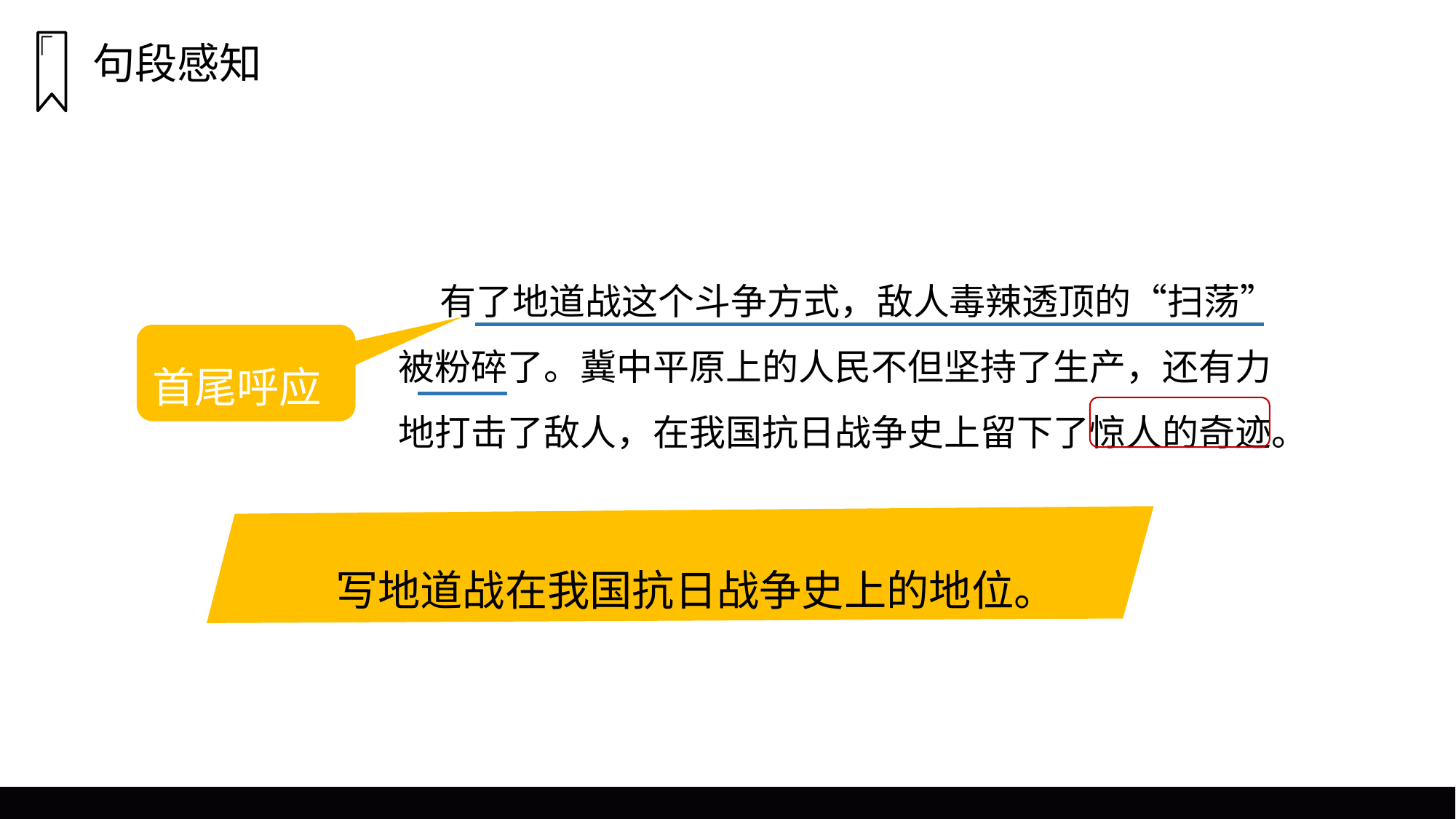

句段感知
    有了地道战这个斗争方式，敌人毒辣透顶的“扫荡”被粉碎了。冀中平原上的人民不但坚持了生产，还有力地打击了敌人，在我国抗日战争史上留下了惊人的奇迹。
首尾呼应

      写地道战在我国抗日战争史上的地位。